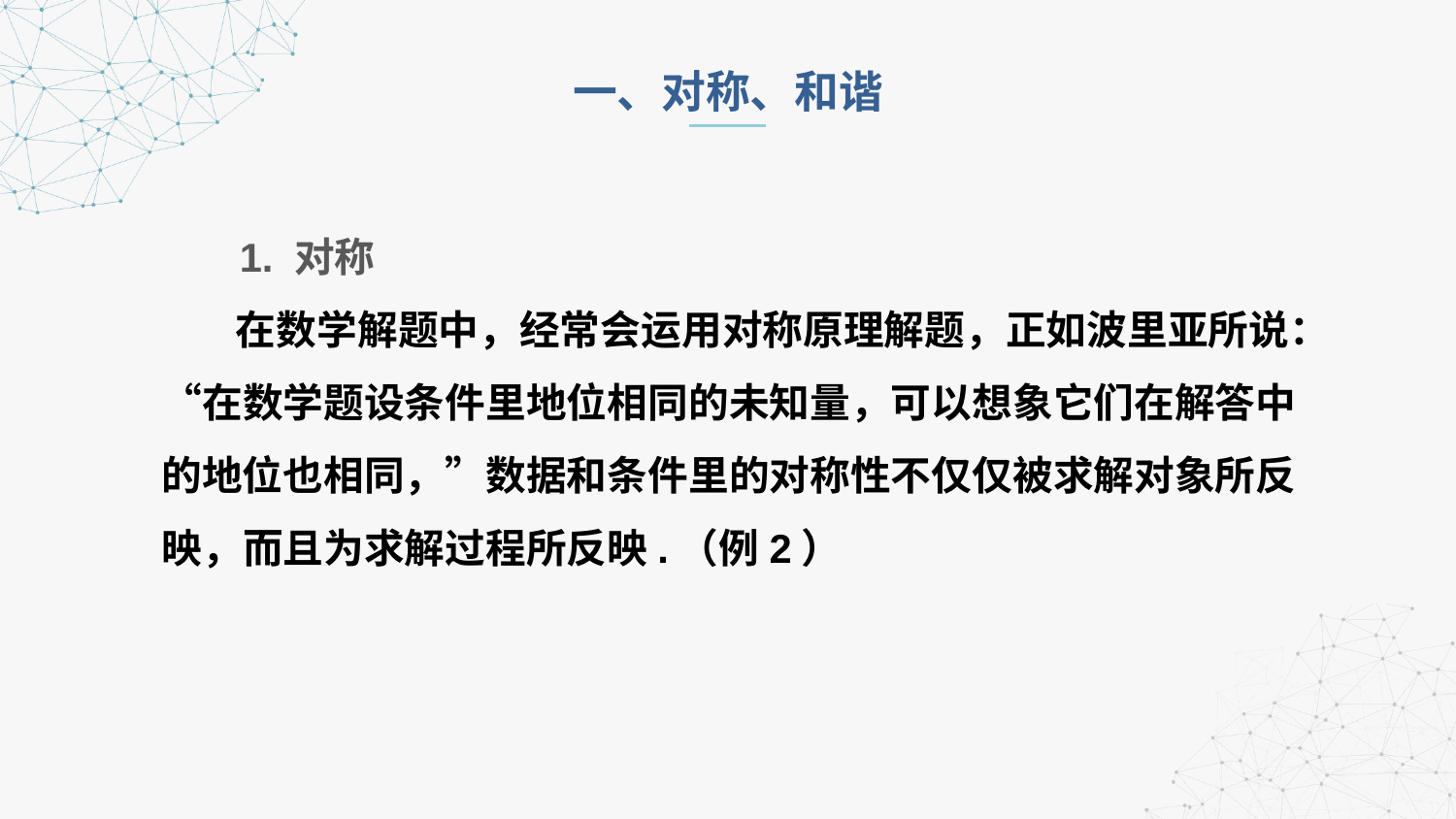

一、对称、和谐
       1. 对称
       在数学解题中，经常会运用对称原理解题，正如波里亚所说：“在数学题设条件里地位相同的未知量，可以想象它们在解答中的地位也相同，”数据和条件里的对称性不仅仅被求解对象所反映，而且为求解过程所反映.（例2）